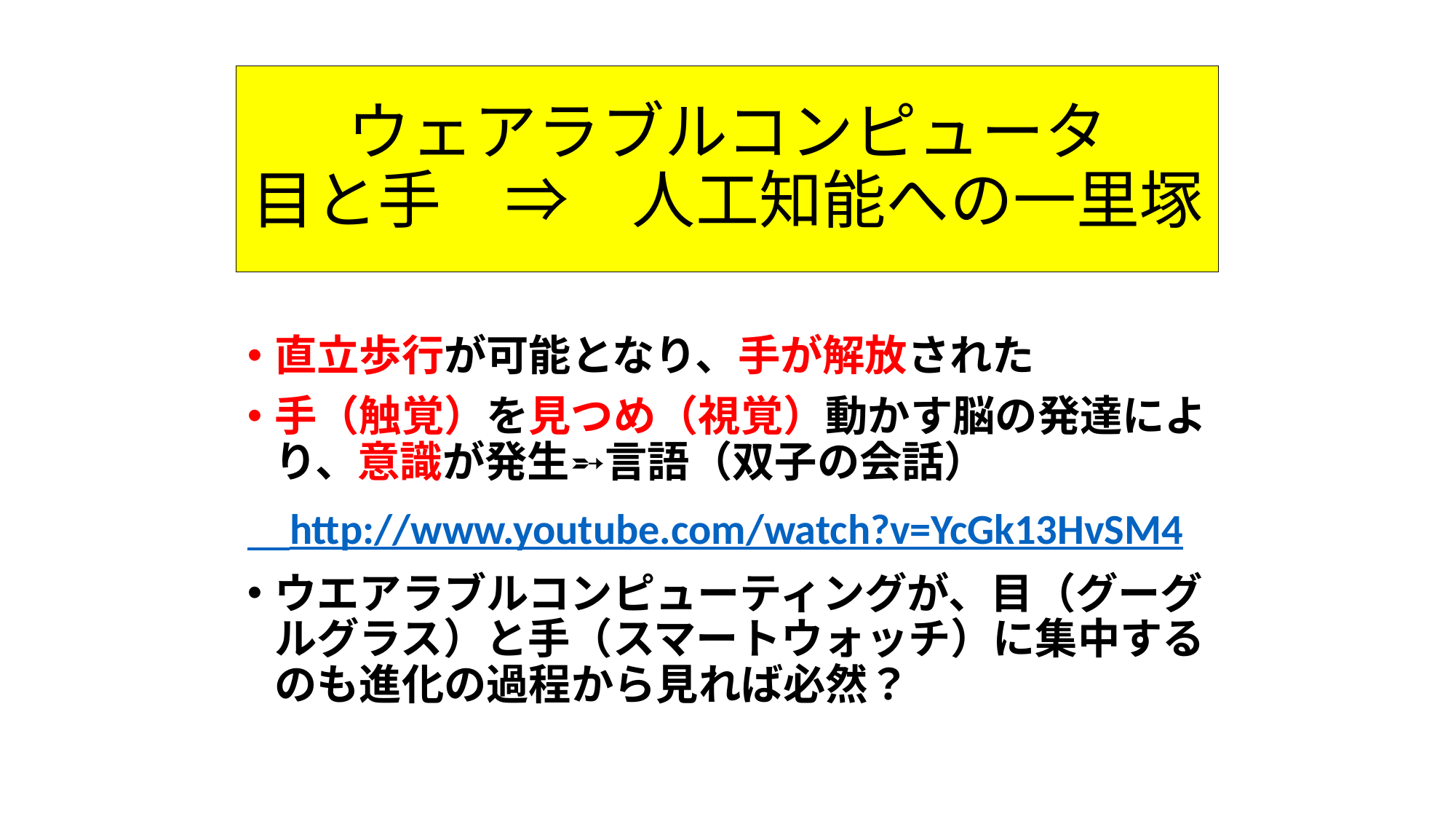

# ウェアラブルコンピュータ 目と手　⇒　人工知能への一里塚
直立歩行が可能となり、手が解放された
手（触覚）を見つめ（視覚）動かす脳の発達により、意識が発生➵言語（双子の会話）
　http://www.youtube.com/watch?v=YcGk13HvSM4
ウエアラブルコンピューティングが、目（グーグルグラス）と手（スマートウォッチ）に集中するのも進化の過程から見れば必然？